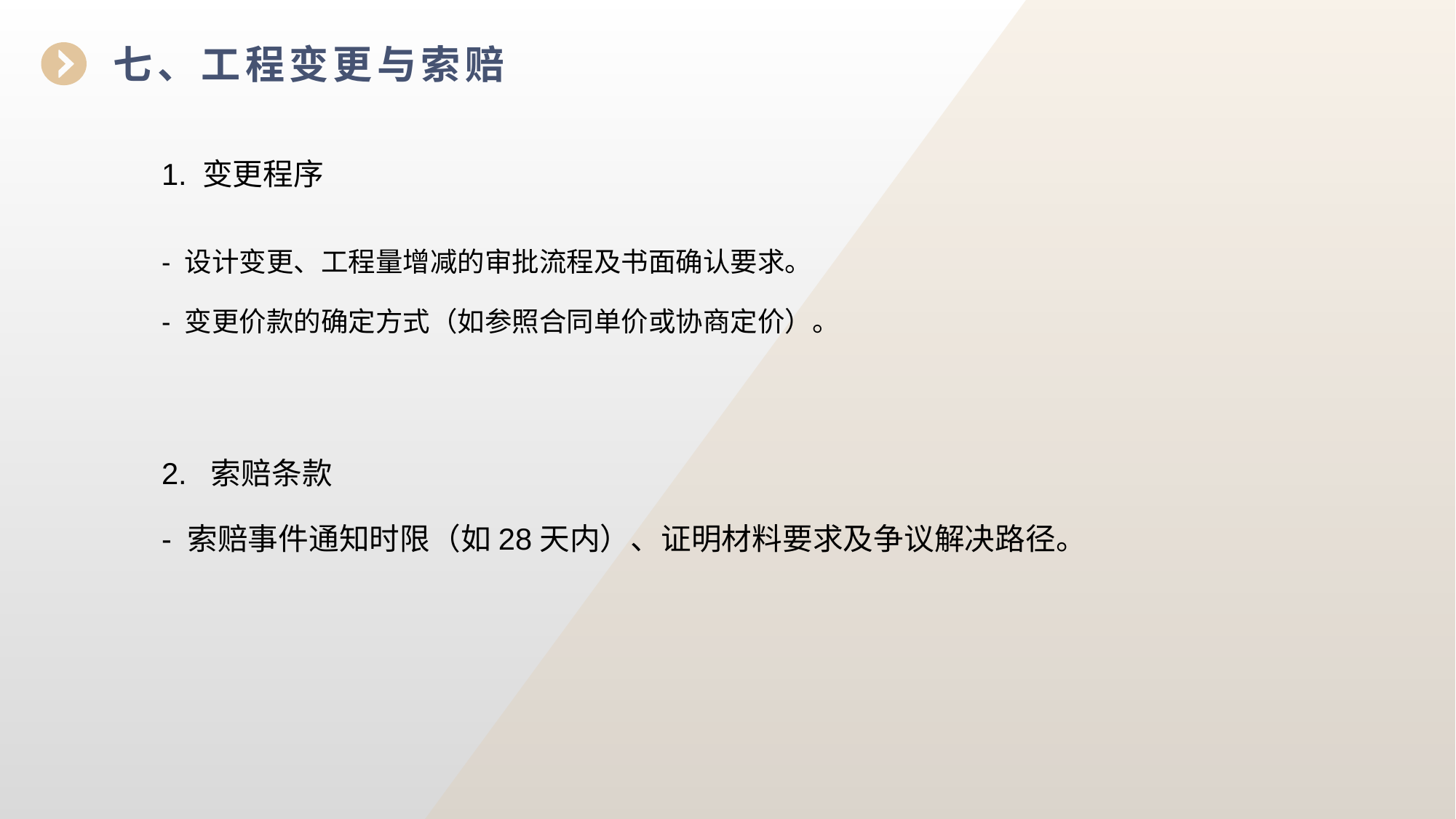

七、工程变更与索赔

1. 变更程序
- 设计变更、工程量增减的审批流程及书面确认要求。
- 变更价款的确定方式（如参照合同单价或协商定价）。
2.  索赔条款
- 索赔事件通知时限（如28天内）、证明材料要求及争议解决路径。